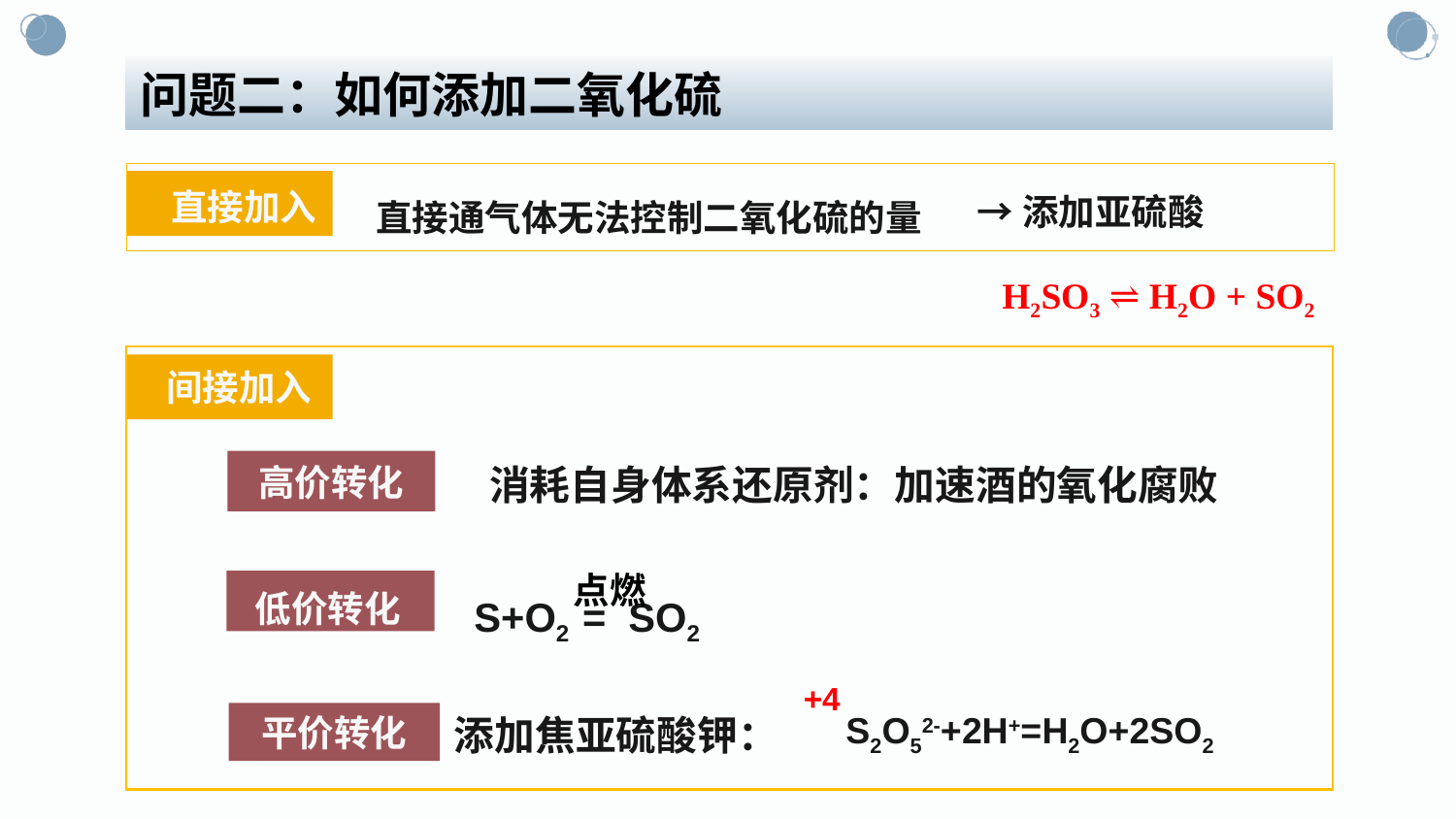

问题二：如何添加二氧化硫
→添加亚硫酸

直接加入
直接通气体无法控制二氧化硫的量
H2SO3 ⇌ H2O + SO2

间接加入

高价转化

低价转化
平价转化
消耗自身体系还原剂：加速酒的氧化腐败
点燃
S+O2  =  SO2
+4
S2O52-+2H+=H2O+2SO2
添加焦亚硫酸钾：